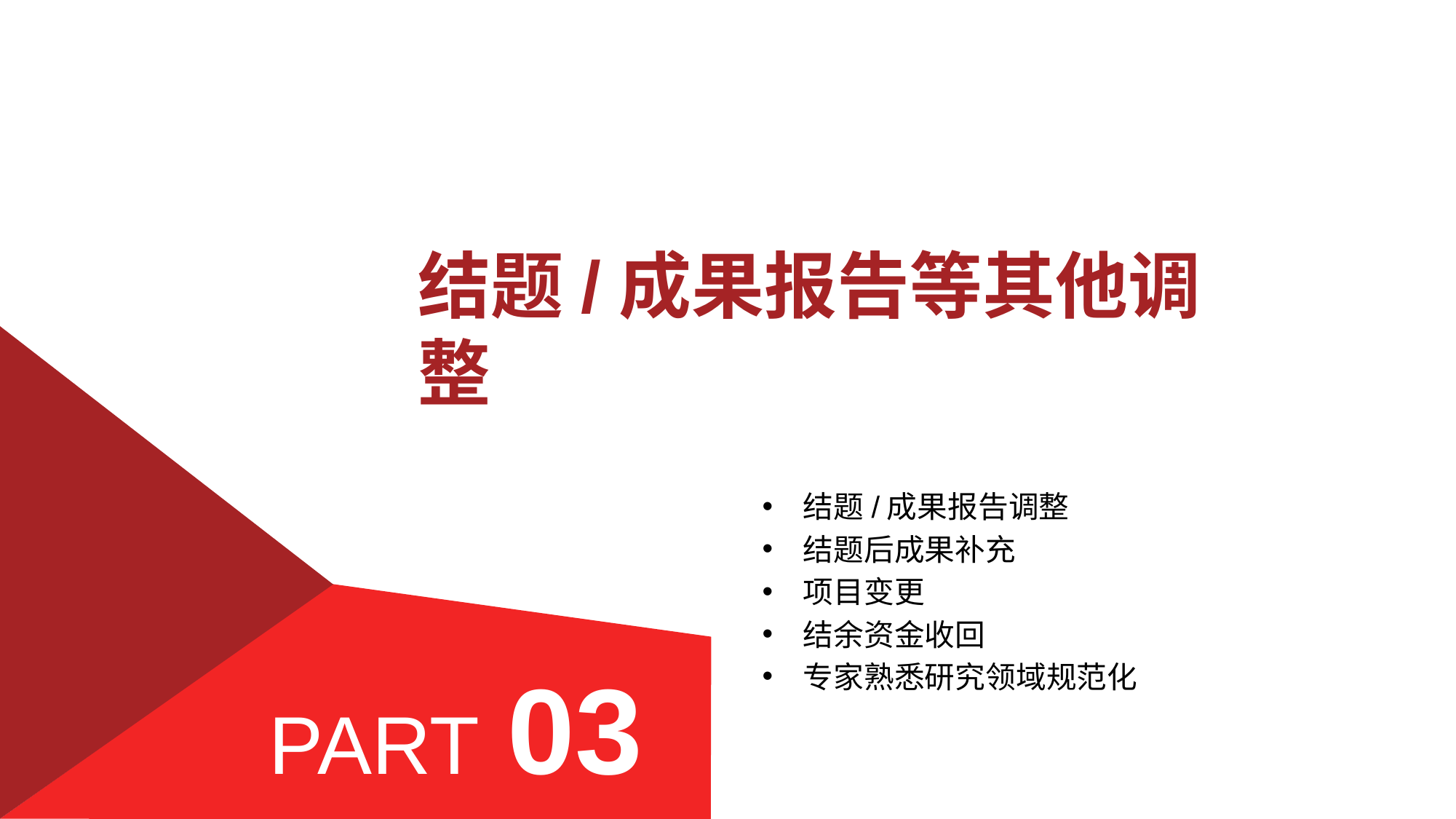

结题/成果报告等其他调整

结题/成果报告调整
结题后成果补充
项目变更
结余资金收回
专家熟悉研究领域规范化
PART 03